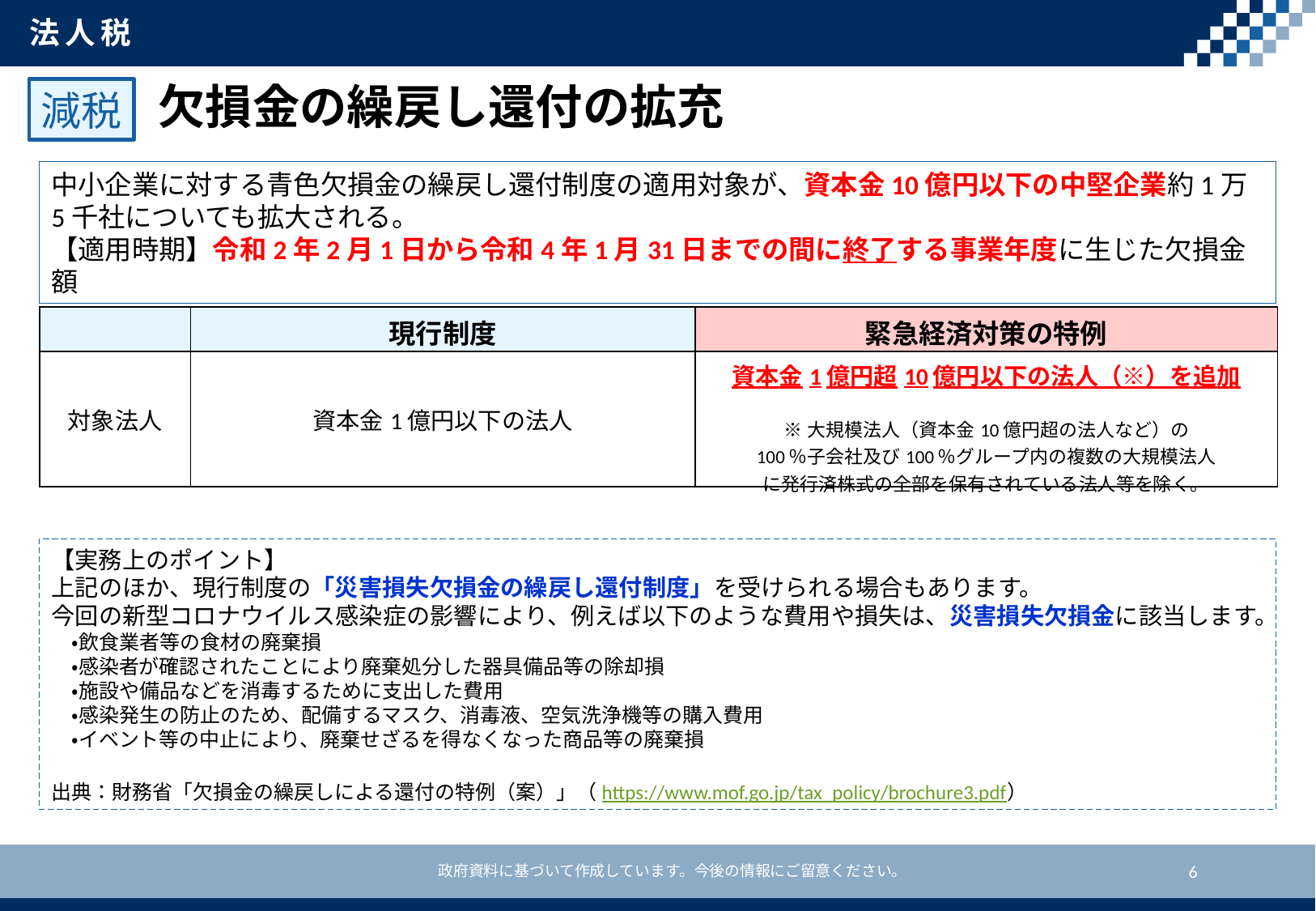

法人税
欠損金の繰戻し還付の拡充
減税
中小企業に対する青色欠損金の繰戻し還付制度の適用対象が、資本金10億円以下の中堅企業約1万5千社についても拡大される。
【適用時期】令和2年2月1日から令和4年1月31日までの間に終了する事業年度に生じた欠損金額
|  | 現行制度 | 緊急経済対策の特例 |
| --- | --- | --- |
| 対象法人 | 資本金1億円以下の法人 | 資本金1億円超10億円以下の法人（※）を追加 ※大規模法人（資本金10億円超の法人など）の 100％子会社及び100％グループ内の複数の大規模法人 に発行済株式の全部を保有されている法人等を除く。 |
【実務上のポイント】
上記のほか、現行制度の「災害損失欠損金の繰戻し還付制度」を受けられる場合もあります。
今回の新型コロナウイルス感染症の影響により、例えば以下のような費用や損失は、災害損失欠損金に該当します。
　・飲食業者等の食材の廃棄損
　・感染者が確認されたことにより廃棄処分した器具備品等の除却損
　・施設や備品などを消毒するために支出した費用
　・感染発生の防止のため、配備するマスク、消毒液、空気洗浄機等の購入費用
　・イベント等の中止により、廃棄せざるを得なくなった商品等の廃棄損

出典：財務省「欠損金の繰戻しによる還付の特例（案）」（https://www.mof.go.jp/tax_policy/brochure3.pdf）
6